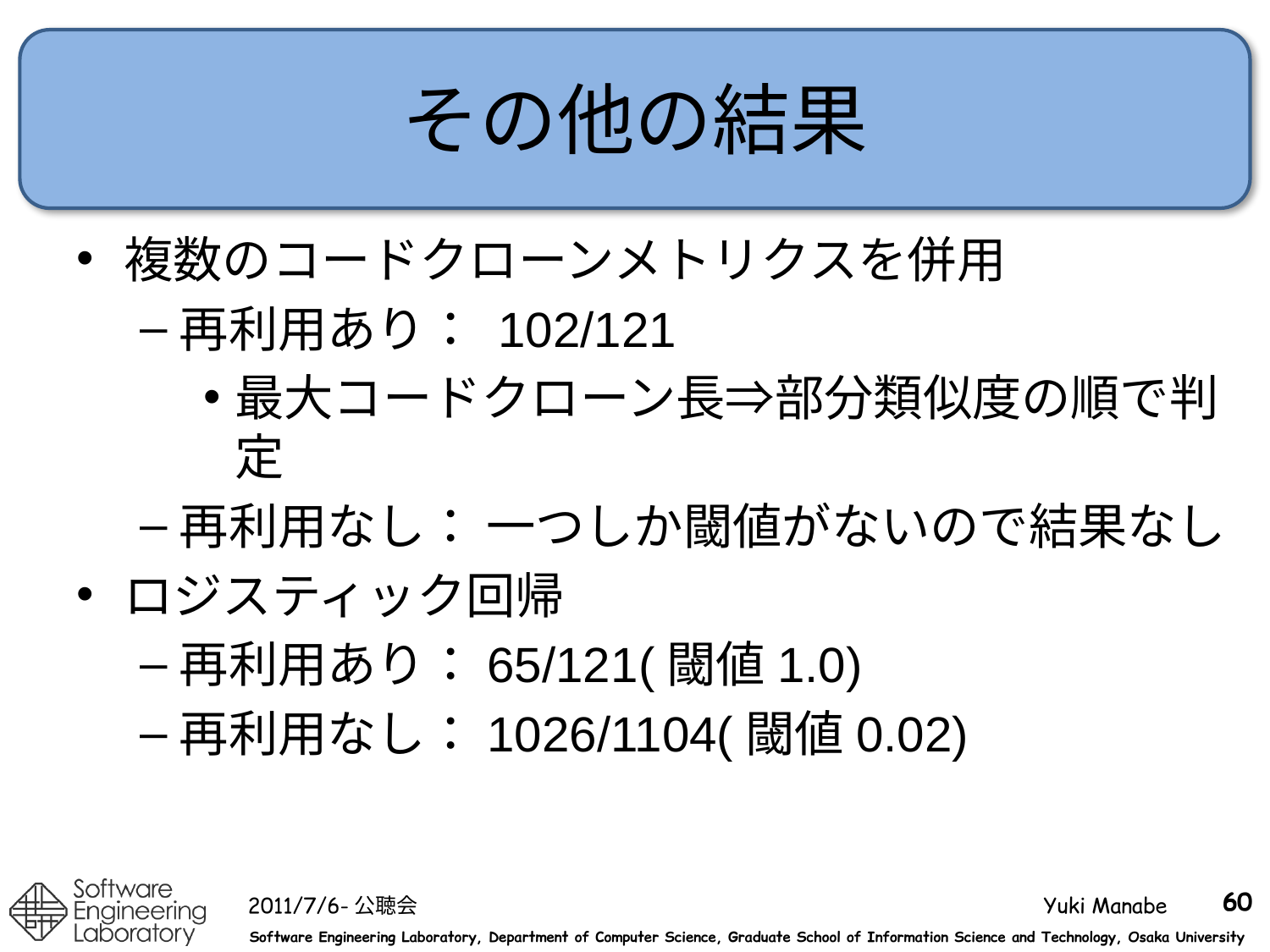

# その他の結果
複数のコードクローンメトリクスを併用
再利用あり： 102/121
最大コードクローン長⇒部分類似度の順で判定
再利用なし： 一つしか閾値がないので結果なし
ロジスティック回帰
再利用あり：65/121(閾値1.0)
再利用なし：1026/1104(閾値0.02)

60
2011/7/6-公聴会
Yuki Manabe